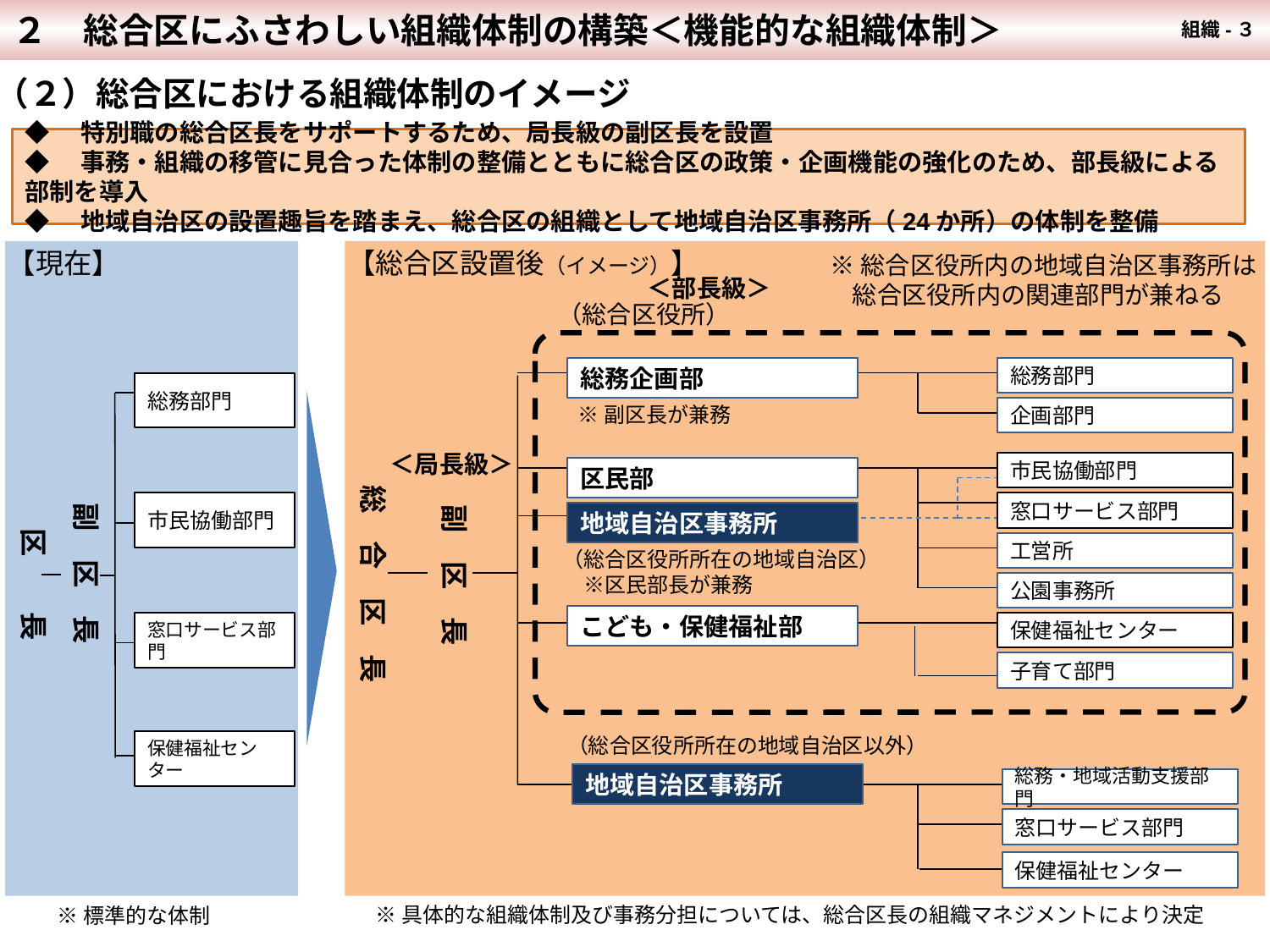

２　総合区にふさわしい組織体制の構築＜機能的な組織体制＞
 組織-３
（２）総合区における組織体制のイメージ
◆　特別職の総合区長をサポートするため、局長級の副区長を設置
◆　事務・組織の移管に見合った体制の整備とともに総合区の政策・企画機能の強化のため、部長級による部制を導入
◆　地域自治区の設置趣旨を踏まえ、総合区の組織として地域自治区事務所（24か所）の体制を整備
【現在】
【総合区設置後（イメージ）】

※総合区役所内の地域自治区事務所は
   総合区役所内の関連部門が兼ねる
＜部長級＞
（総合区役所）

総務企画部
総務部門
総務部門
※副区長が兼務
企画部門
＜局長級＞
副　区　長
副　区　長
市民協働部門
区民部
総　合　区　長
市民協働部門
窓口サービス部門
地域自治区事務所
区　　長
工営所
（総合区役所所在の地域自治区）
　※区民部長が兼務

公園事務所
こども・保健福祉部
保健福祉センター
窓口サービス部門
子育て部門
（総合区役所所在の地域自治区以外）
保健福祉センター
地域自治区事務所
総務・地域活動支援部門
窓口サービス部門
保健福祉センター
※標準的な体制
※具体的な組織体制及び事務分担については、総合区長の組織マネジメントにより決定